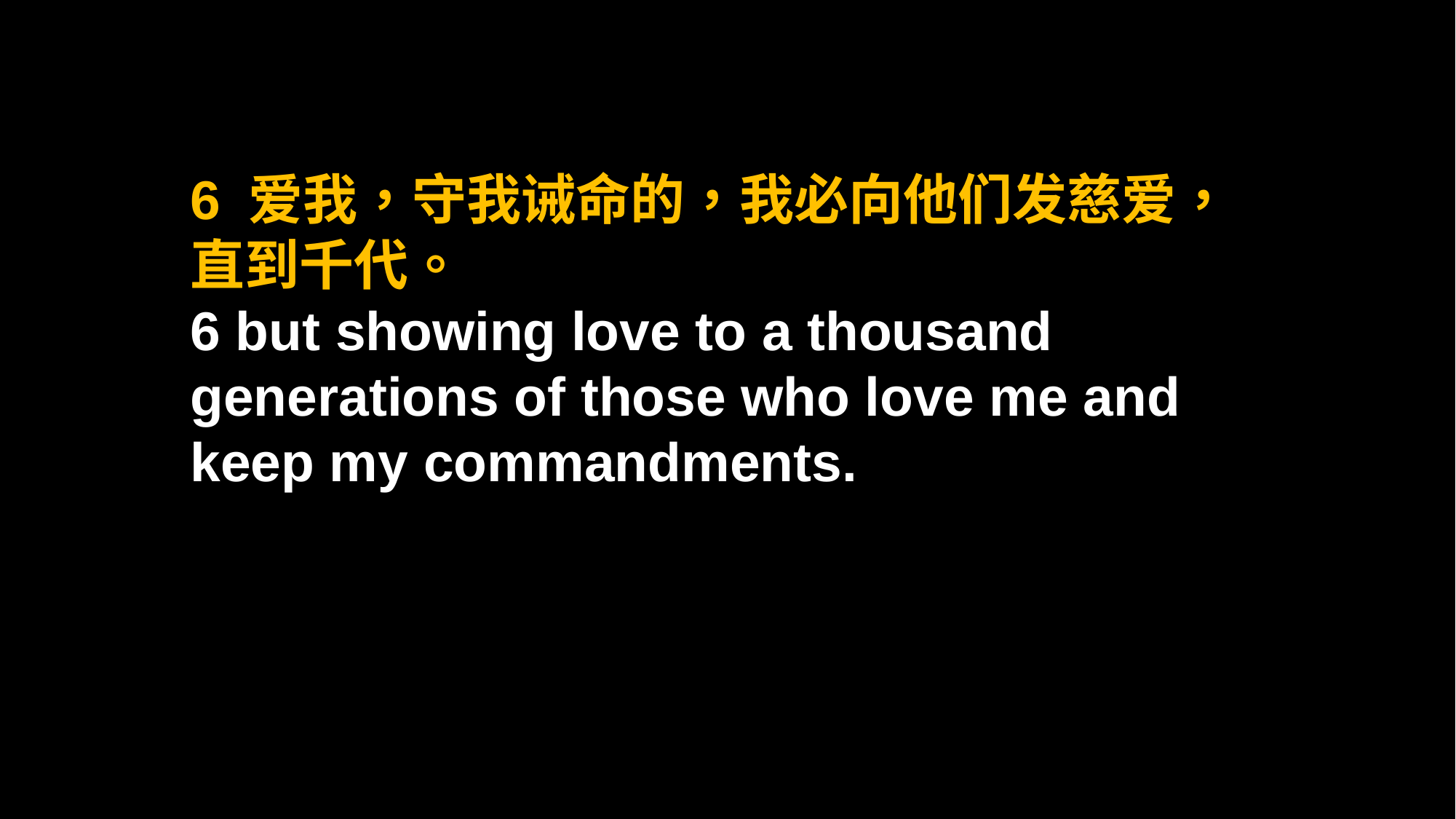

6 爱我，守我诫命的，我必向他们发慈爱，直到千代。
6 but showing love to a thousand generations of those who love me and keep my commandments.